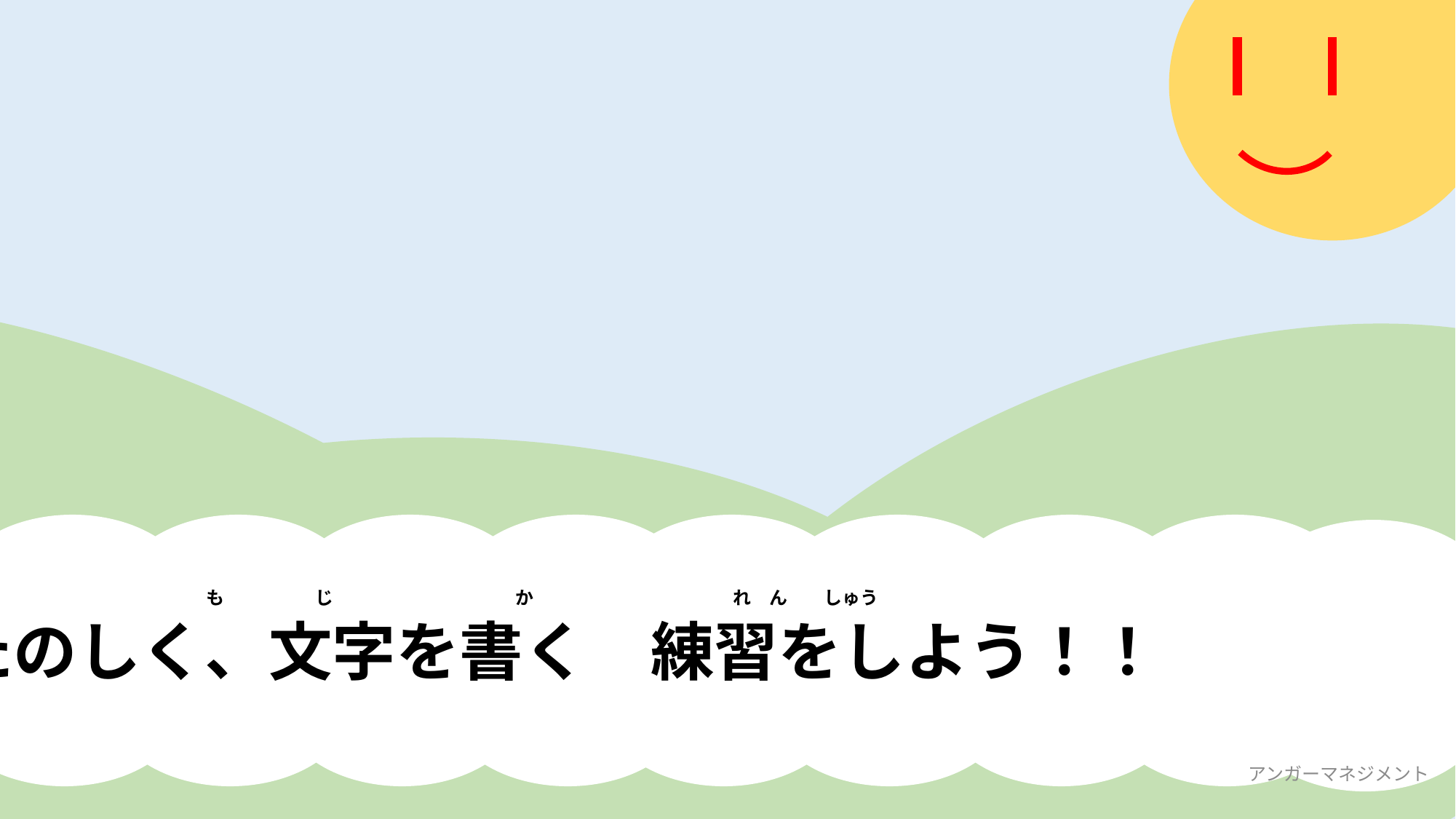

たのしく、文字を書く　練習をしよう！！
も　　　　　じ　　　　　　　　　　か　　　　　　　　　　　れ　ん　　しゅう
アンガーマネジメント